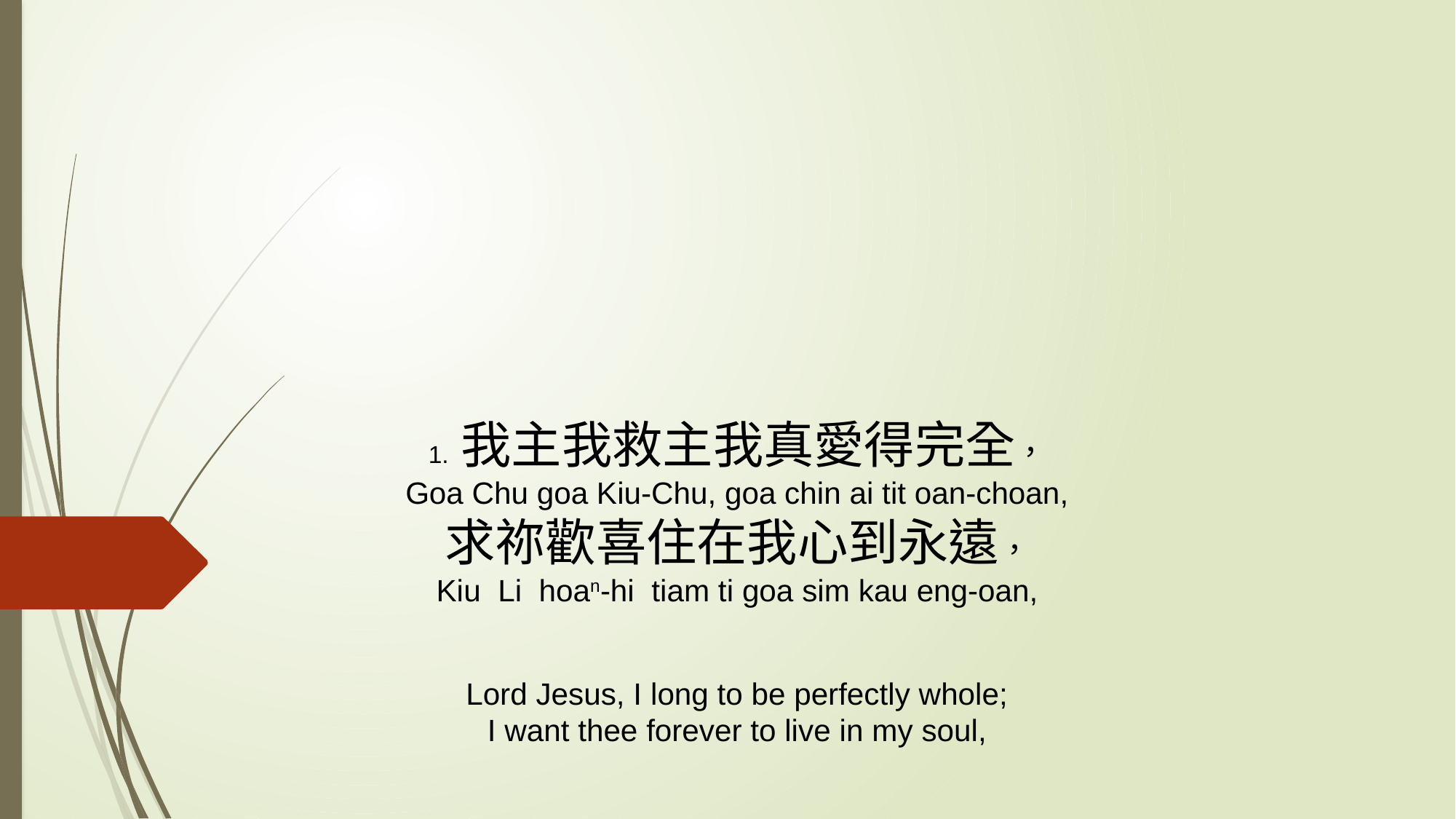

# 1. 我主我救主我真愛得完全， Goa Chu goa Kiu-Chu, goa chin ai tit oan-choan, 求祢歡喜住在我心到永遠， Kiu  Li  hoan-hi  tiam ti goa sim kau eng-oan, Lord Jesus, I long to be perfectly whole; I want thee forever to live in my soul,